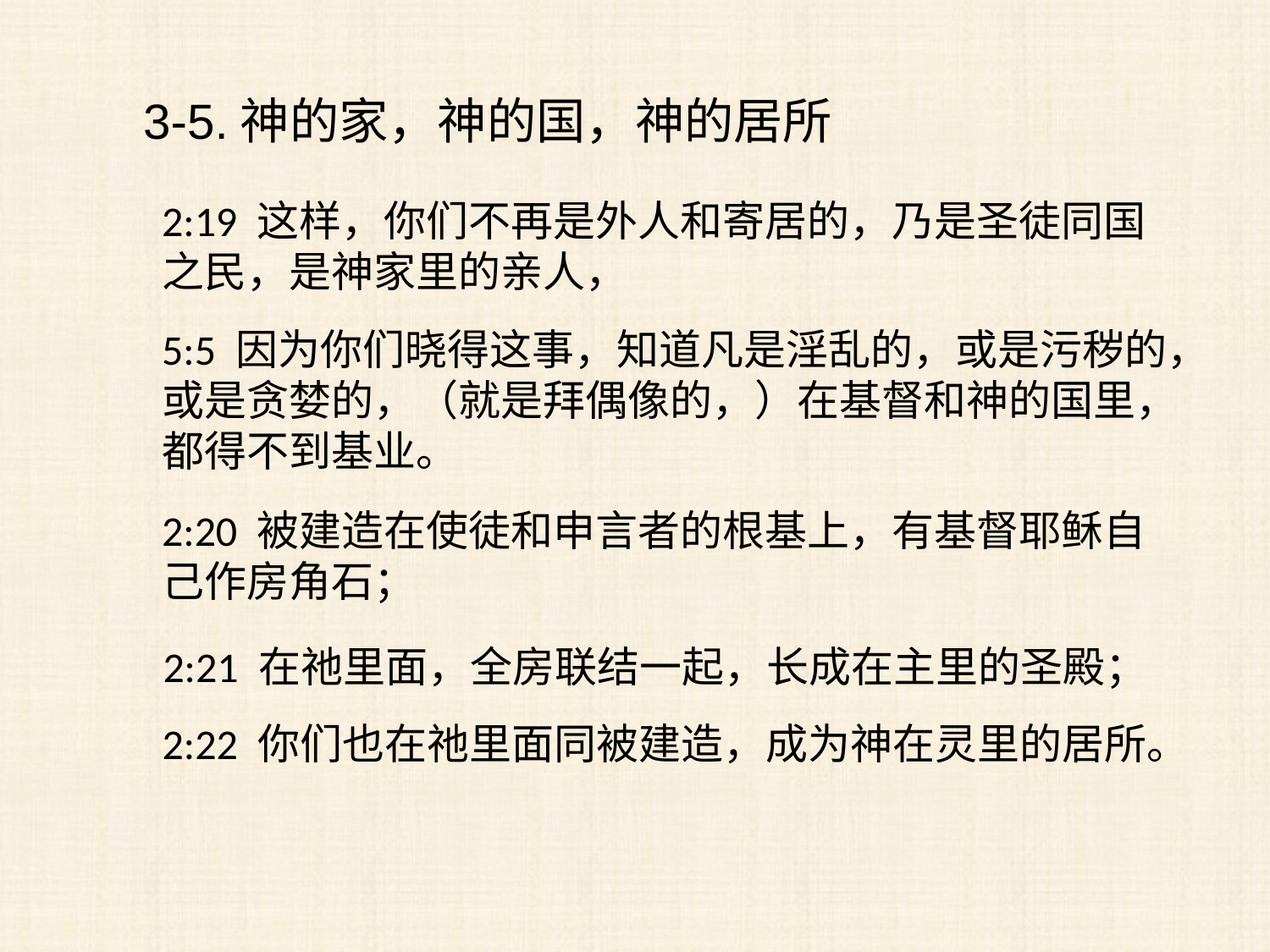

3-5.神的家，神的国，神的居所
2:19 这样，你们不再是外人和寄居的，乃是圣徒同国之民，是神家里的亲人，
5:5 因为你们晓得这事，知道凡是淫乱的，或是污秽的，或是贪婪的，（就是拜偶像的，）在基督和神的国里，都得不到基业。
2:20 被建造在使徒和申言者的根基上，有基督耶稣自己作房角石；
2:21 在祂里面，全房联结一起，长成在主里的圣殿；
2:22 你们也在祂里面同被建造，成为神在灵里的居所。